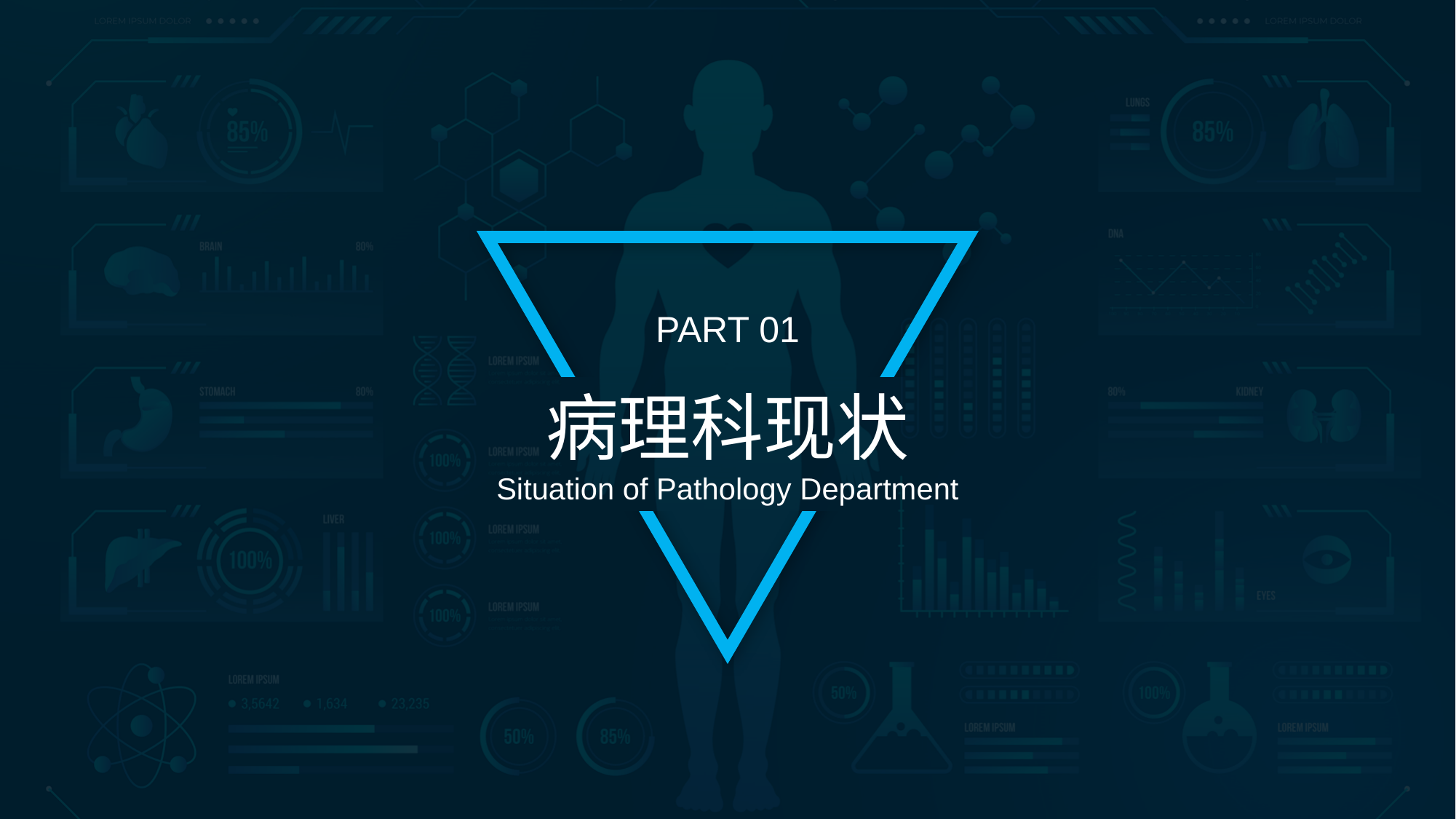

PART 01
病理科现状
Situation of Pathology Department